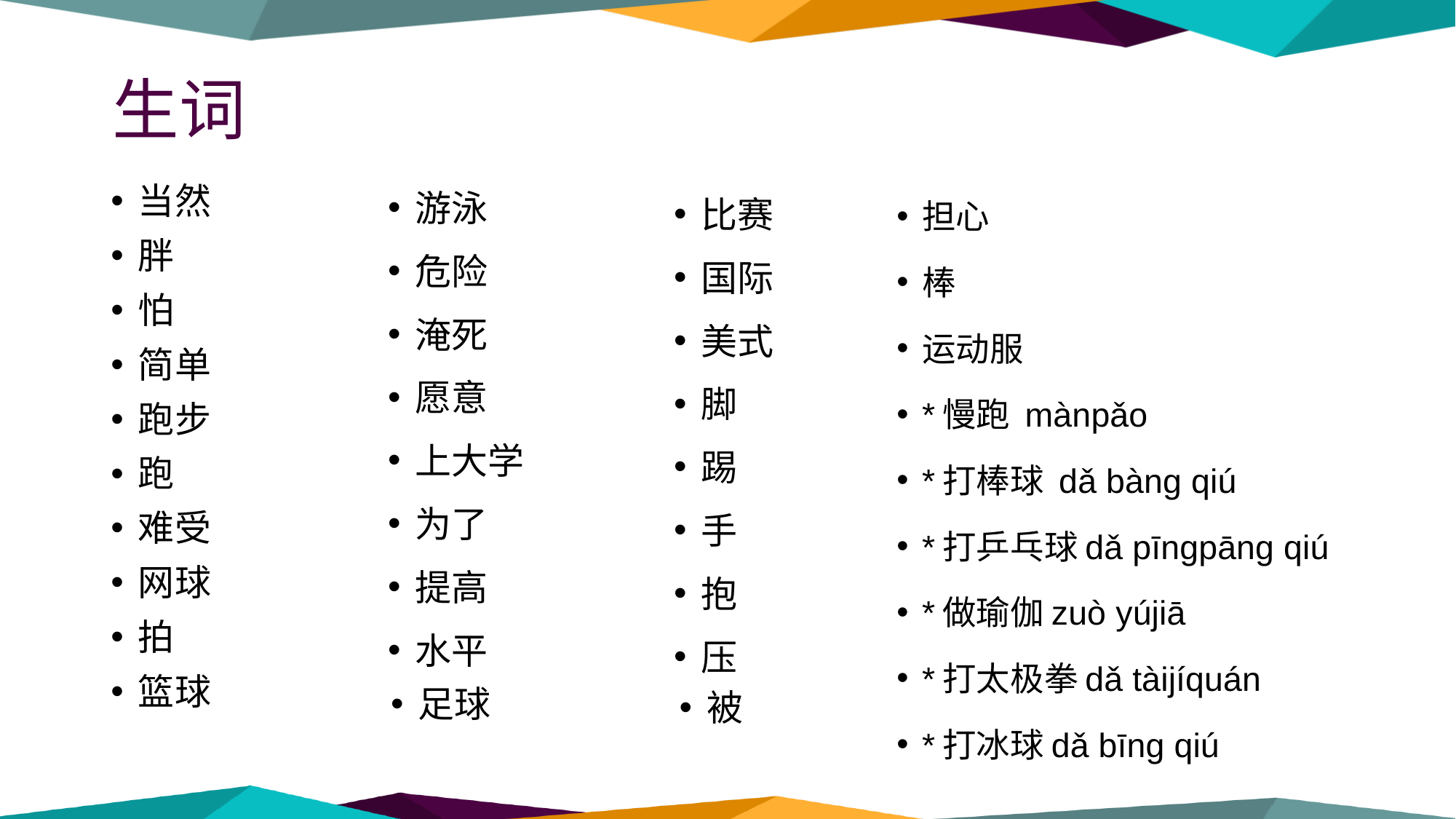

# 生词
游泳
危险
淹死
愿意
上大学
为了
提高
水平
担心
棒
运动服
*慢跑 mànpǎo
*打棒球 dǎ bàng qiú
*打乒乓球dǎ pīngpāng qiú
*做瑜伽zuò yújiā
*打太极拳dǎ tàijíquán
*打冰球dǎ bīng qiú

当然
胖
怕
简单
跑步
跑
难受
网球
拍
篮球
比赛
国际
美式
脚
踢
手
抱
压
足球
被